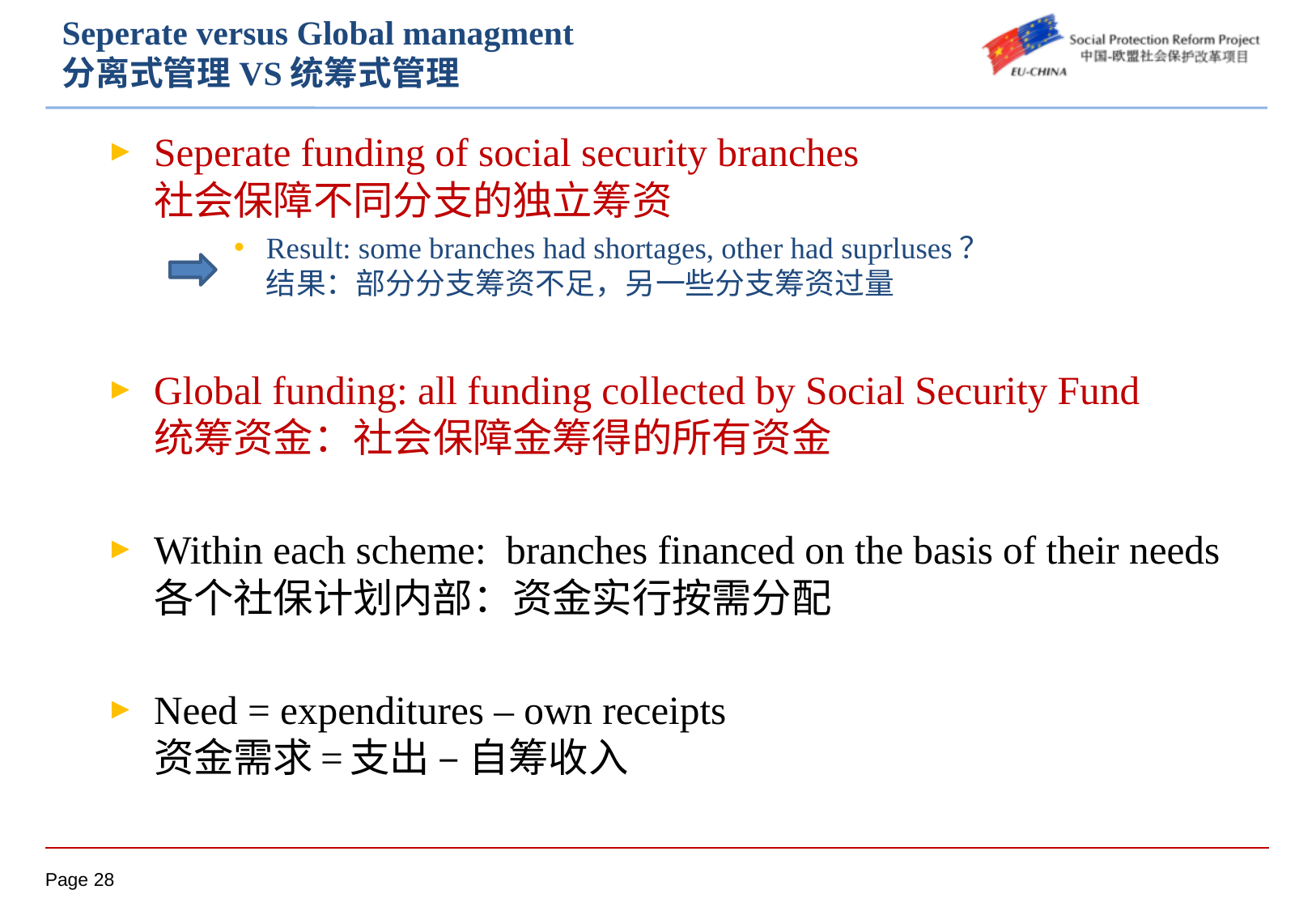

# Seperate versus Global managment 分离式管理VS统筹式管理
Seperate funding of social security branches
社会保障不同分支的独立筹资
Result: some branches had shortages, other had suprluses？
结果：部分分支筹资不足，另一些分支筹资过量

Global funding: all funding collected by Social Security Fund
统筹资金：社会保障金筹得的所有资金

Within each scheme:  branches financed on the basis of their needs
各个社保计划内部：资金实行按需分配

Need = expenditures – own receipts
资金需求=支出 – 自筹收入